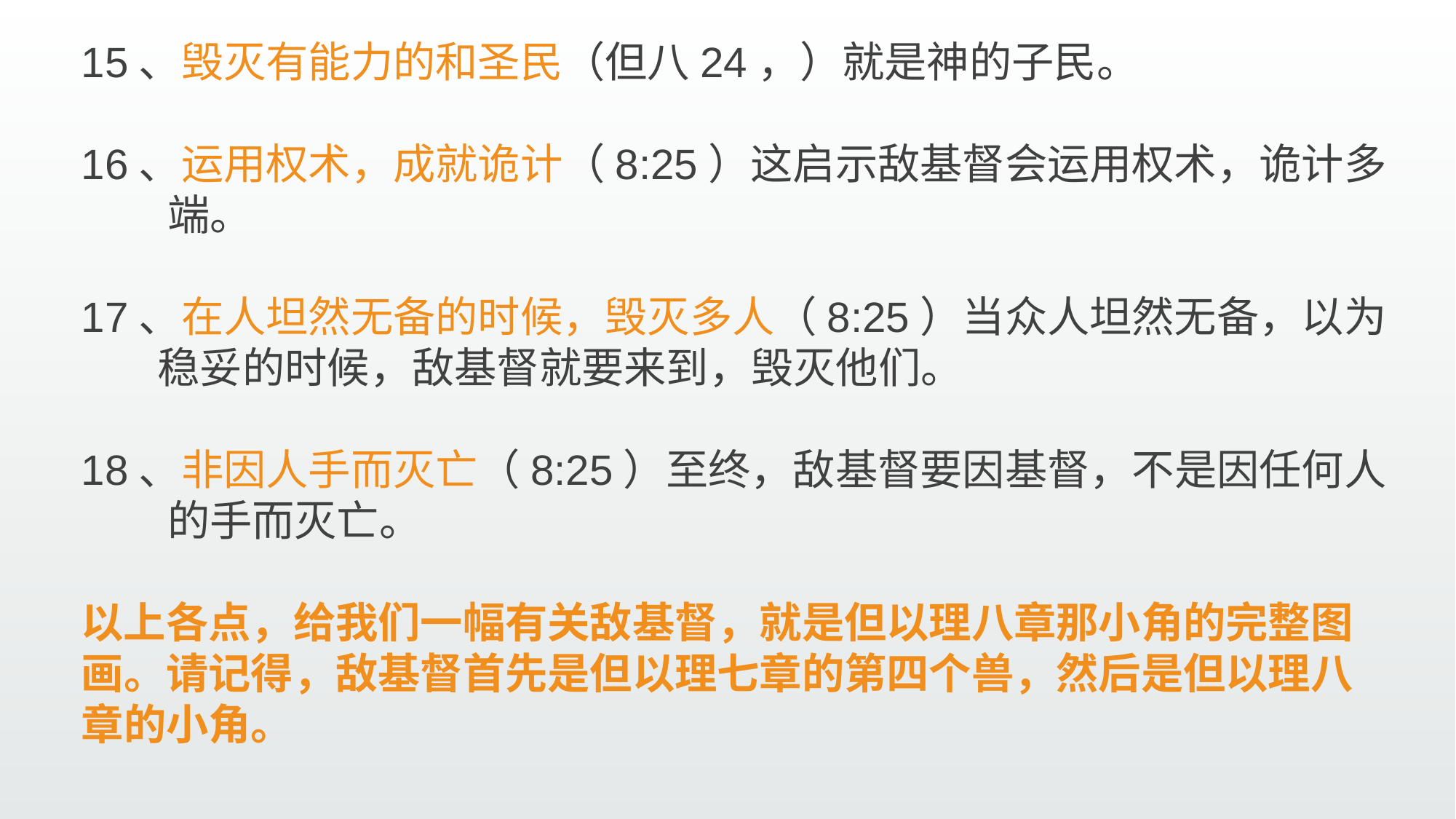

15、毁灭有能力的和圣民（但八24，）就是神的子民。

16、运用权术，成就诡计（8:25）这启示敌基督会运用权术，诡计多
        端。

17、在人坦然无备的时候，毁灭多人（8:25）当众人坦然无备，以为
       稳妥的时候，敌基督就要来到，毁灭他们。

18、非因人手而灭亡（8:25）至终，敌基督要因基督，不是因任何人
        的手而灭亡。

以上各点，给我们一幅有关敌基督，就是但以理八章那小角的完整图画。请记得，敌基督首先是但以理七章的第四个兽，然后是但以理八章的小角。